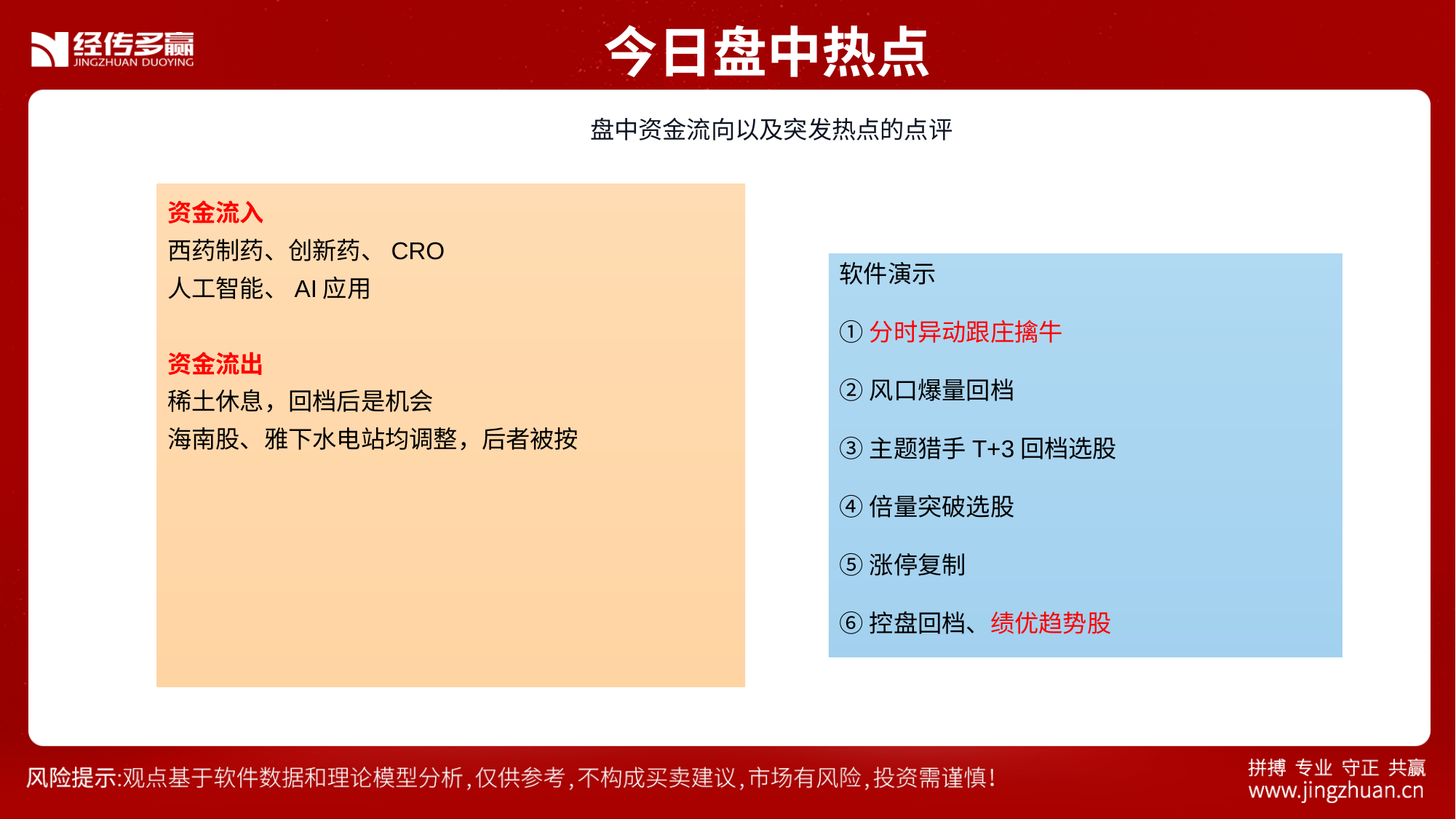

今日盘中热点
          盘中资金流向以及突发热点的点评

资金流入
西药制药、创新药、CRO
人工智能、AI应用

资金流出
稀土休息，回档后是机会
海南股、雅下水电站均调整，后者被按
软件演示

①分时异动跟庄擒牛

②风口爆量回档

③主题猎手T+3回档选股

④倍量突破选股

⑤涨停复制

⑥控盘回档、绩优趋势股